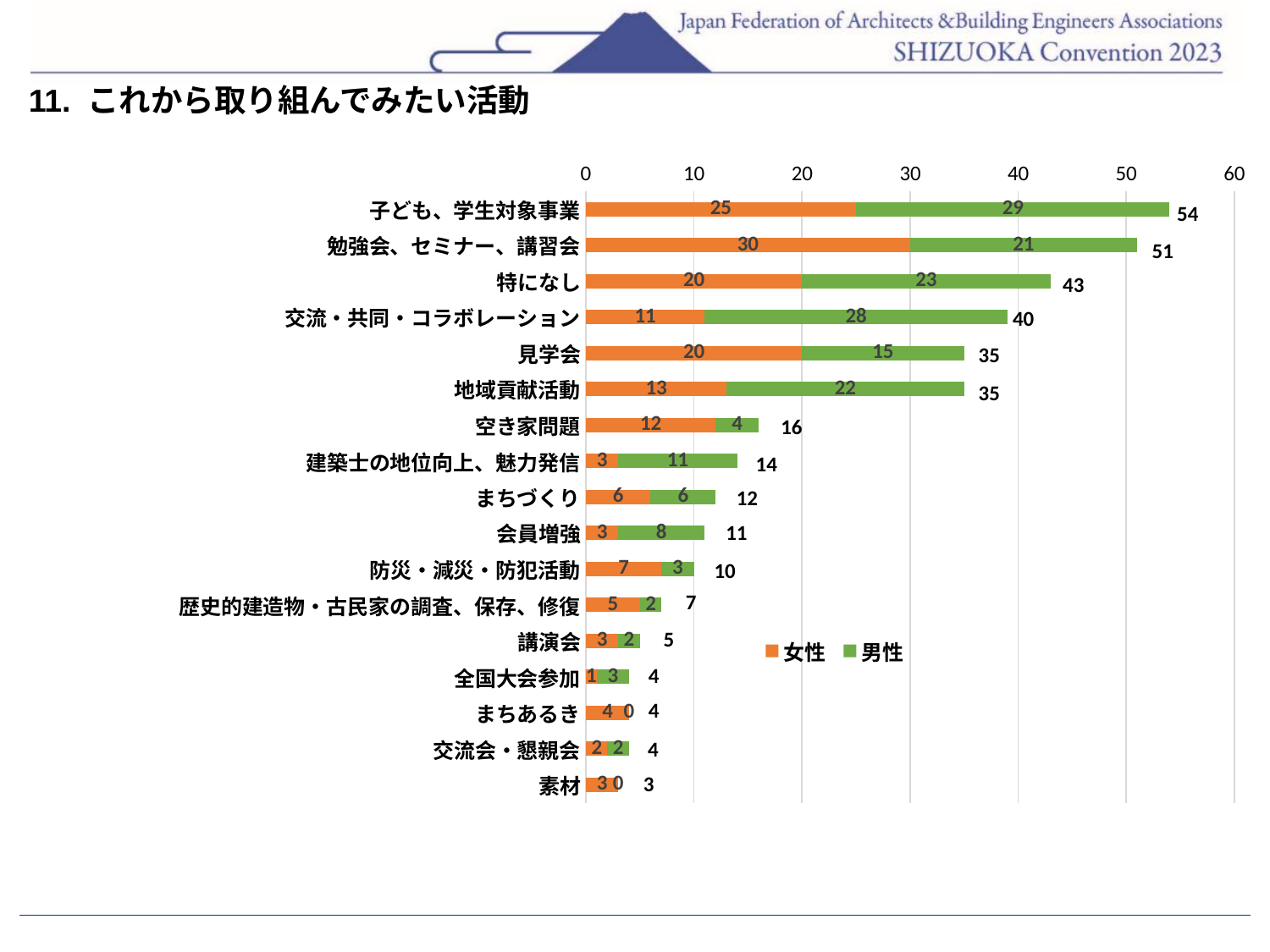

11. これから取り組んでみたい活動

### Chart

| Category | 女性 | 男性 |
|---|---|---|
| 子ども、学生対象事業 | 25.0 | 29.0 |
| 勉強会、セミナー、講習会 | 30.0 | 21.0 |
| 特になし | 20.0 | 23.0 |
| 交流・共同・コラボレーション | 11.0 | 28.0 |
| 見学会 | 20.0 | 15.0 |
| 地域貢献活動 | 13.0 | 22.0 |
| 空き家問題 | 12.0 | 4.0 |
| 建築士の地位向上、魅力発信 | 3.0 | 11.0 |
| まちづくり | 6.0 | 6.0 |
| 会員増強 | 3.0 | 8.0 |
| 防災・減災・防犯活動 | 7.0 | 3.0 |
| 歴史的建造物・古民家の調査、保存、修復 | 5.0 | 2.0 |
| 講演会 | 3.0 | 2.0 |
| 全国大会参加 | 1.0 | 3.0 |
| まちあるき | 4.0 | 0.0 |
| 交流会・懇親会 | 2.0 | 2.0 |
| 素材 | 3.0 | 0.0 |
54
51
43
40
35
35
16
14
12
11
10
7
5
4
4
4
3